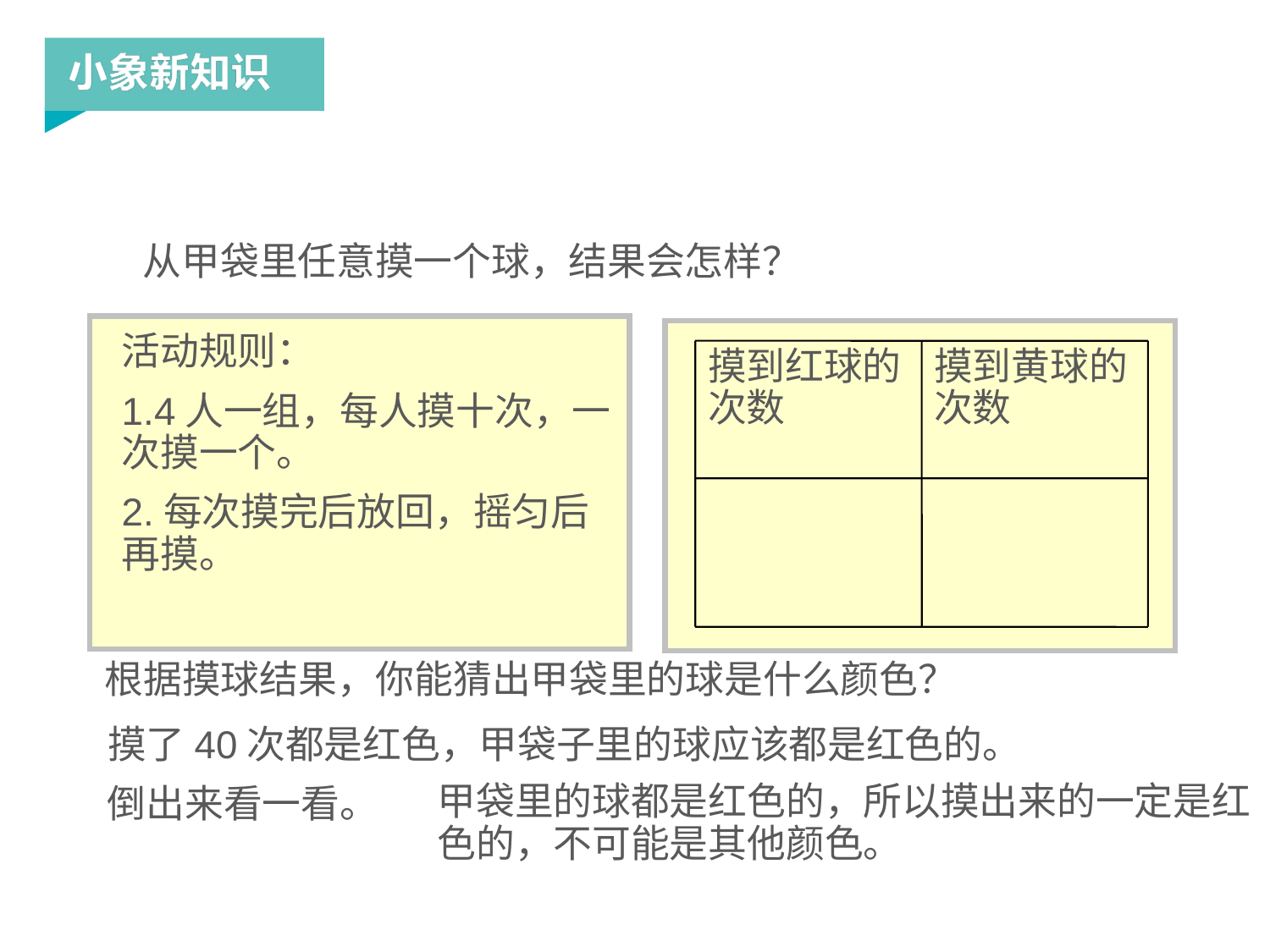

从甲袋里任意摸一个球，结果会怎样？

活动规则：
1.4人一组，每人摸十次，一次摸一个。
2.每次摸完后放回，摇匀后再摸。

摸到红球的次数

摸到黄球的次数

根据摸球结果，你能猜出甲袋里的球是什么颜色？
摸了40次都是红色，甲袋子里的球应该都是红色的。
甲袋里的球都是红色的，所以摸出来的一定是红色的，不可能是其他颜色。
倒出来看一看。